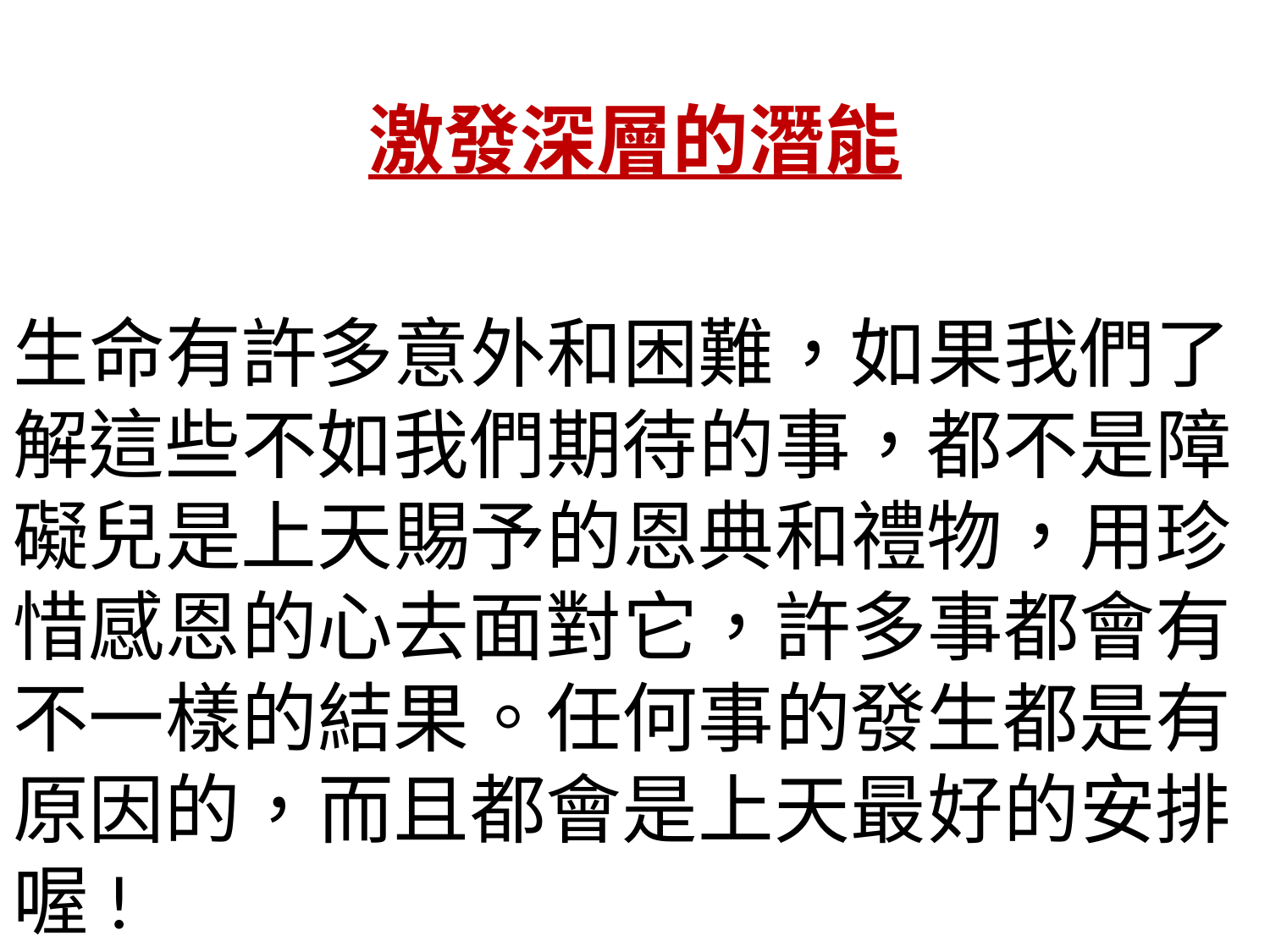

激發深層的潛能

生命有許多意外和困難，如果我們了解這些不如我們期待的事，都不是障礙兒是上天賜予的恩典和禮物，用珍惜感恩的心去面對它，許多事都會有不一樣的結果。任何事的發生都是有原因的，而且都會是上天最好的安排喔!